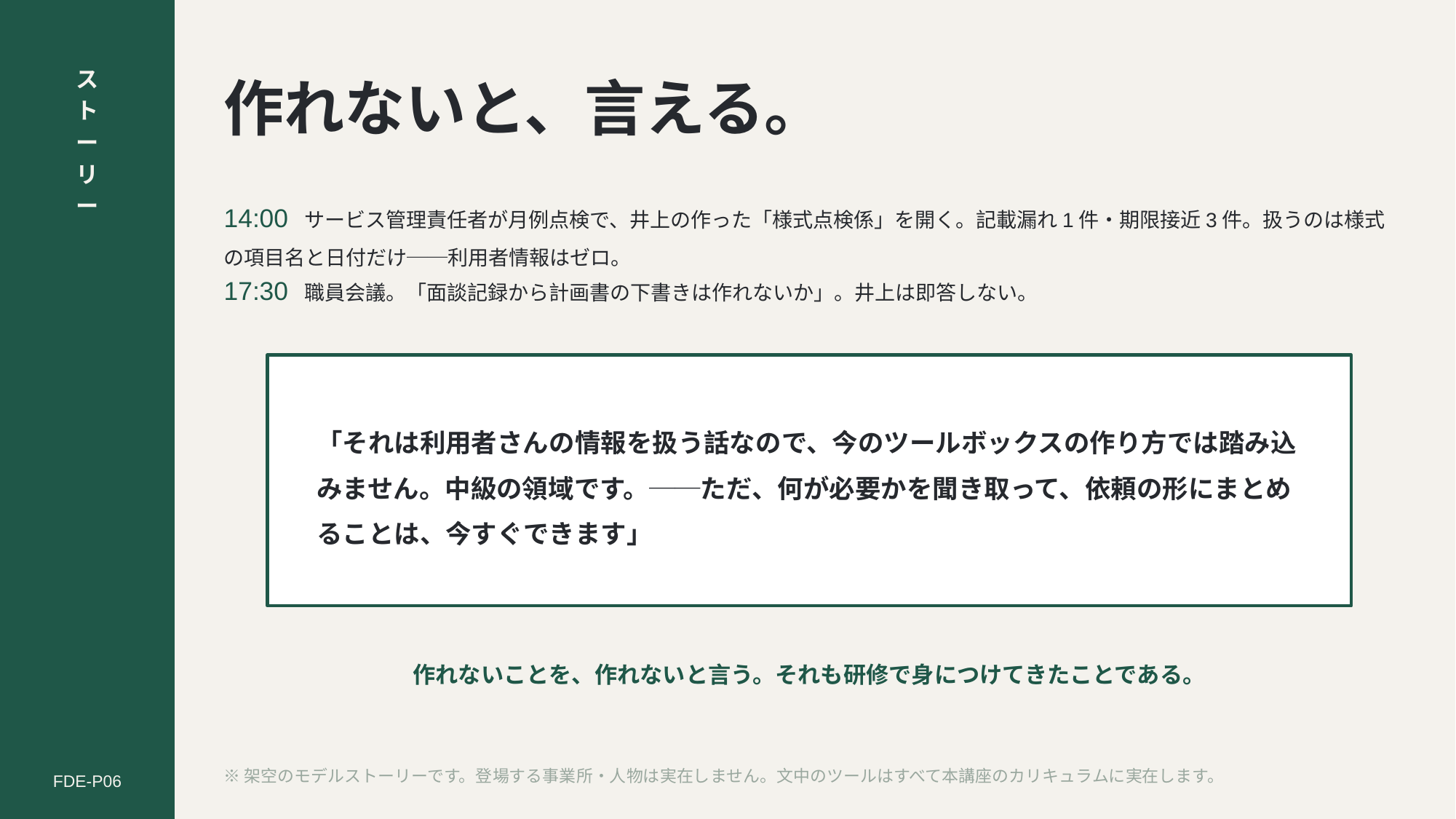

ス
ト
ー
リ
ー
作れないと、言える。
14:00  サービス管理責任者が月例点検で、井上の作った「様式点検係」を開く。記載漏れ1件・期限接近3件。扱うのは様式の項目名と日付だけ──利用者情報はゼロ。
17:30  職員会議。「面談記録から計画書の下書きは作れないか」。井上は即答しない。

「それは利用者さんの情報を扱う話なので、今のツールボックスの作り方では踏み込みません。中級の領域です。──ただ、何が必要かを聞き取って、依頼の形にまとめることは、今すぐできます」
作れないことを、作れないと言う。それも研修で身につけてきたことである。
※架空のモデルストーリーです。登場する事業所・人物は実在しません。文中のツールはすべて本講座のカリキュラムに実在します。
FDE-P06